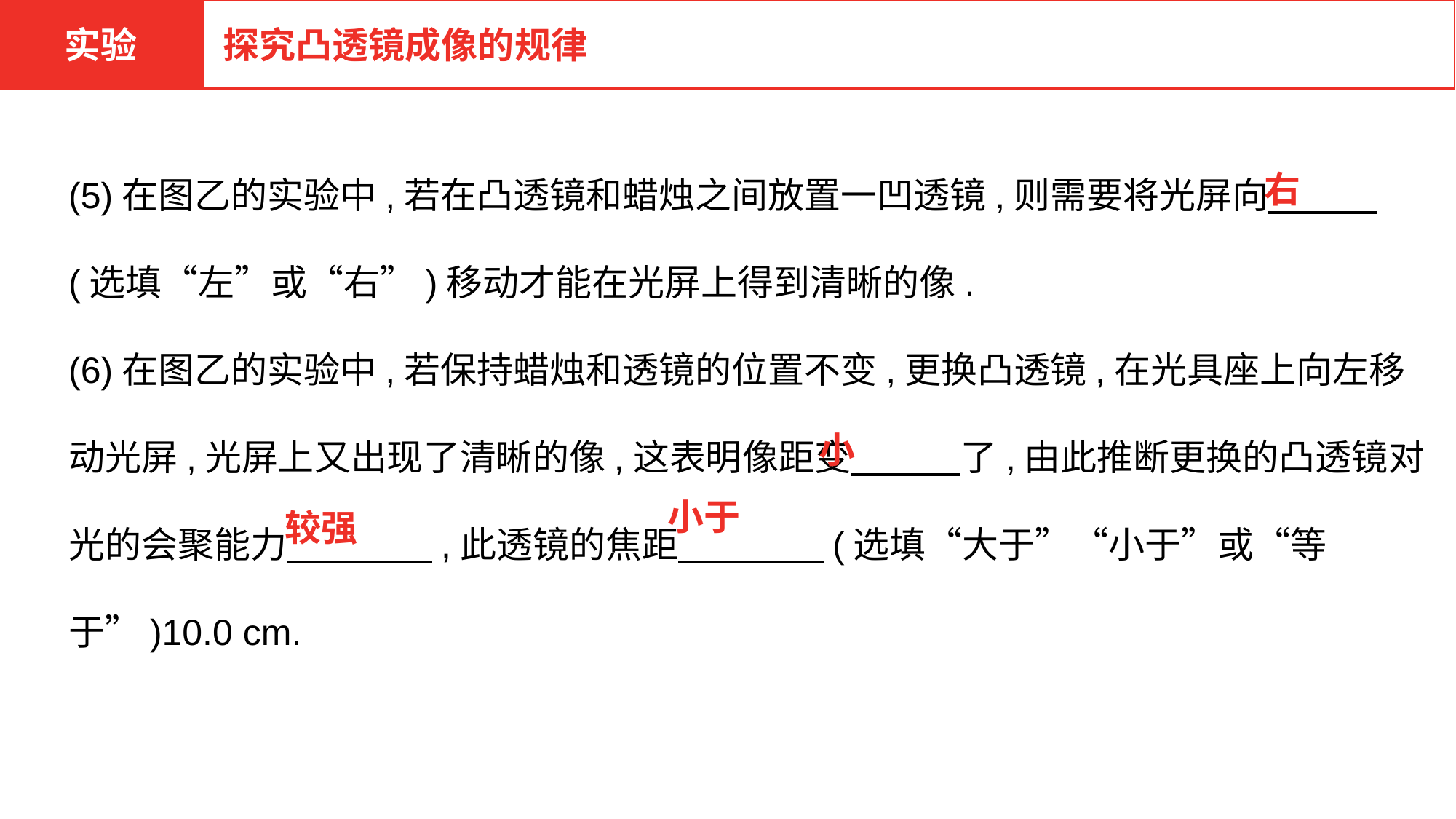

实验
探究凸透镜成像的规律
(5)在图乙的实验中,若在凸透镜和蜡烛之间放置一凹透镜,则需要将光屏向　　　(选填“左”或“右”)移动才能在光屏上得到清晰的像.
(6)在图乙的实验中,若保持蜡烛和透镜的位置不变,更换凸透镜,在光具座上向左移动光屏,光屏上又出现了清晰的像,这表明像距变　　　了,由此推断更换的凸透镜对光的会聚能力　　　　,此透镜的焦距　　　　(选填“大于”“小于”或“等于”)10.0 cm.
右
小
小于
较强